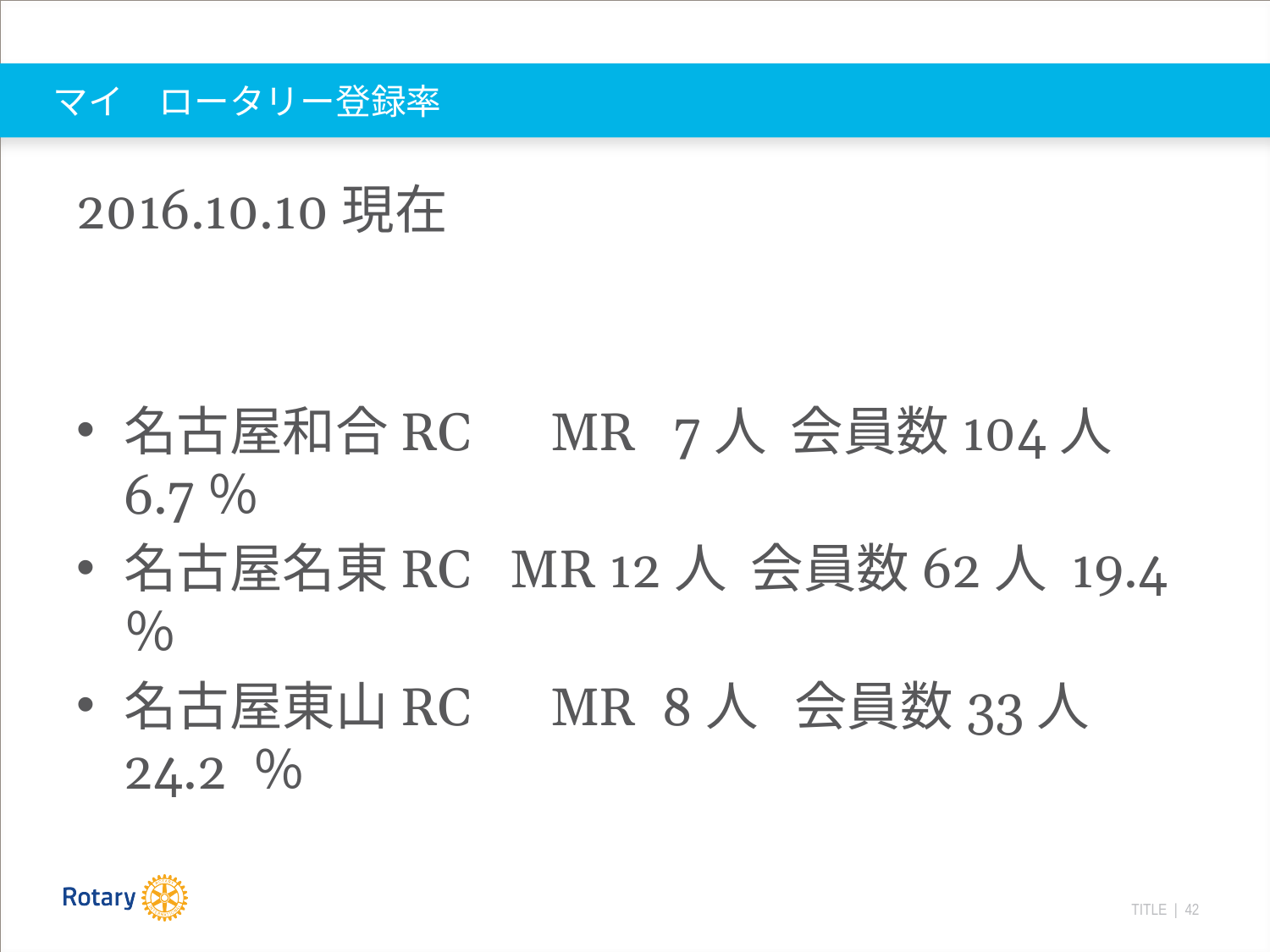

# マイ　ロータリー登録率
2016.10.10現在

名古屋和合RC　MR   7人  会員数104人  6.7％
名古屋名東RC   MR 12人  会員数62人 19.4 ％
名古屋東山RC　MR  8人   会員数33人 24.2 ％